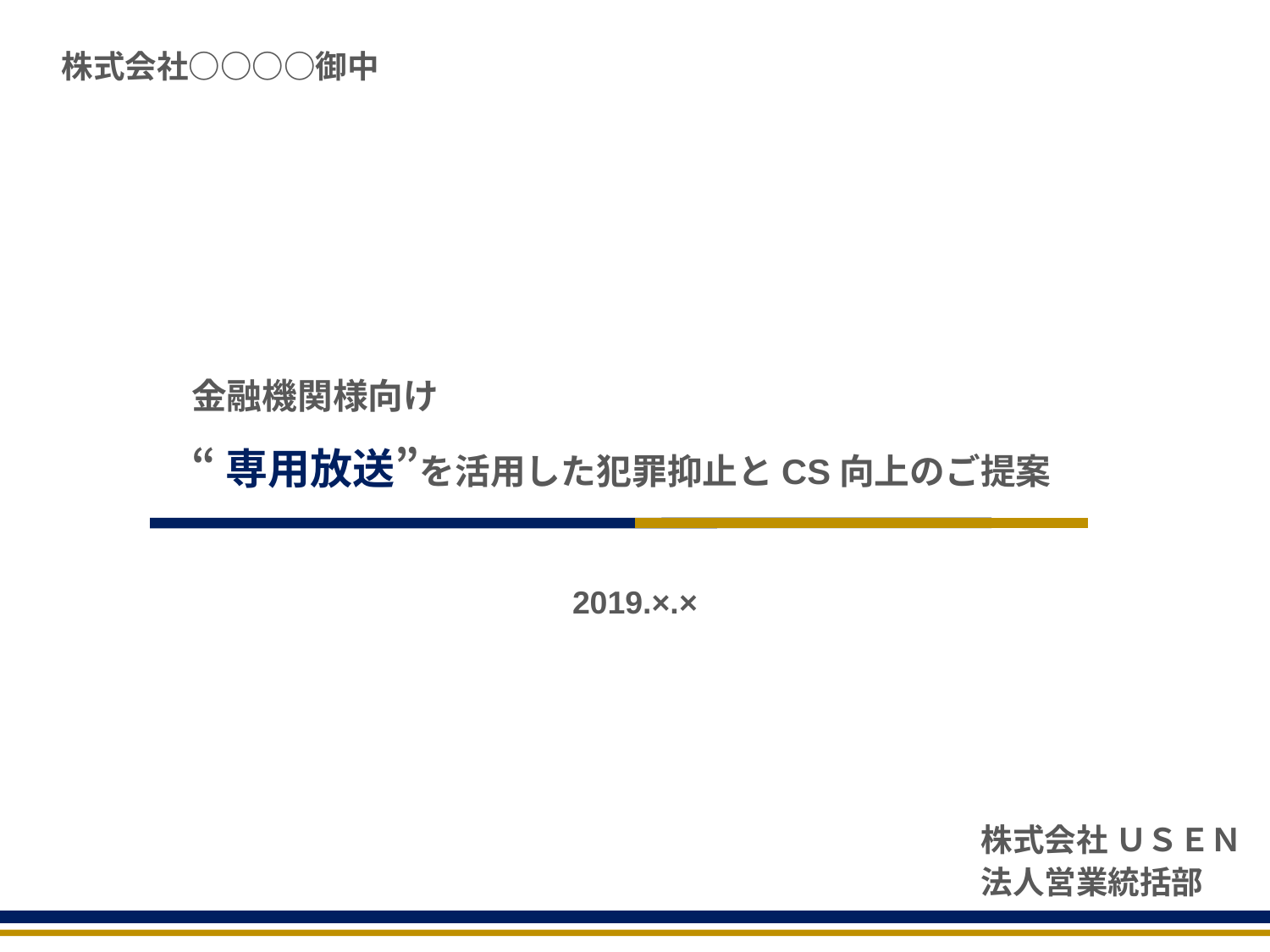

株式会社○○○○御中
金融機関様向け
“専用放送”を活用した犯罪抑止とCS向上のご提案
2019.×.×
株式会社 ＵＳＥＮ
法人営業統括部